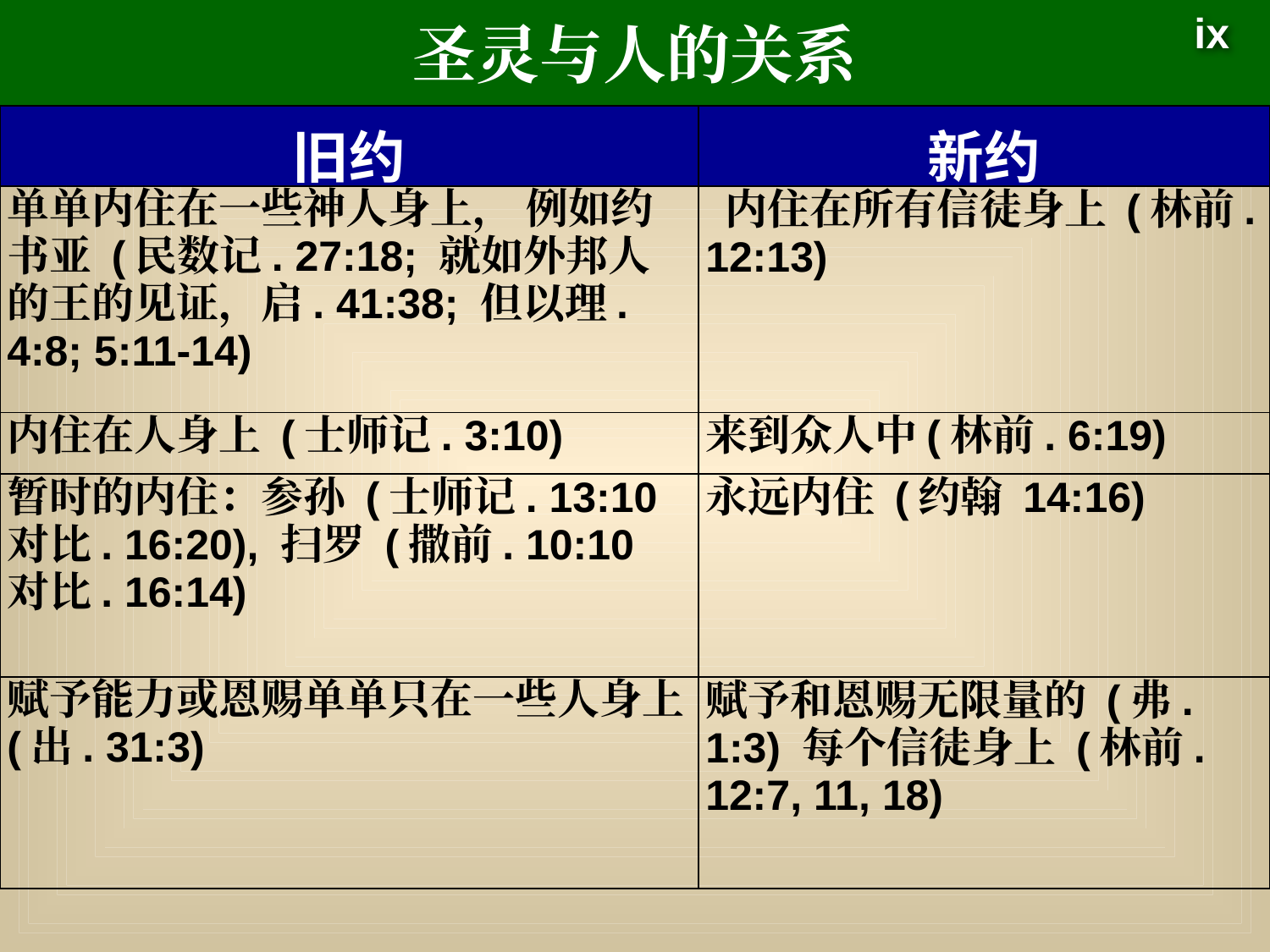

# 圣灵与人的关系
ix
| 旧约 | 新约 |
| --- | --- |
| 单单内住在一些神人身上， 例如约书亚 (民数记. 27:18; 就如外邦人的王的见证，启. 41:38; 但以理. 4:8; 5:11-14) | 内住在所有信徒身上 (林前. 12:13) |
| 内住在人身上 (士师记. 3:10) | 来到众人中(林前. 6:19) |
| 暂时的内住：参孙 (士师记. 13:10 对比. 16:20), 扫罗 (撒前. 10:10 对比. 16:14) | 永远内住 (约翰 14:16) |
| 赋予能力或恩赐单单只在一些人身上 (出. 31:3) | 赋予和恩赐无限量的 (弗. 1:3) 每个信徒身上 (林前. 12:7, 11, 18) |